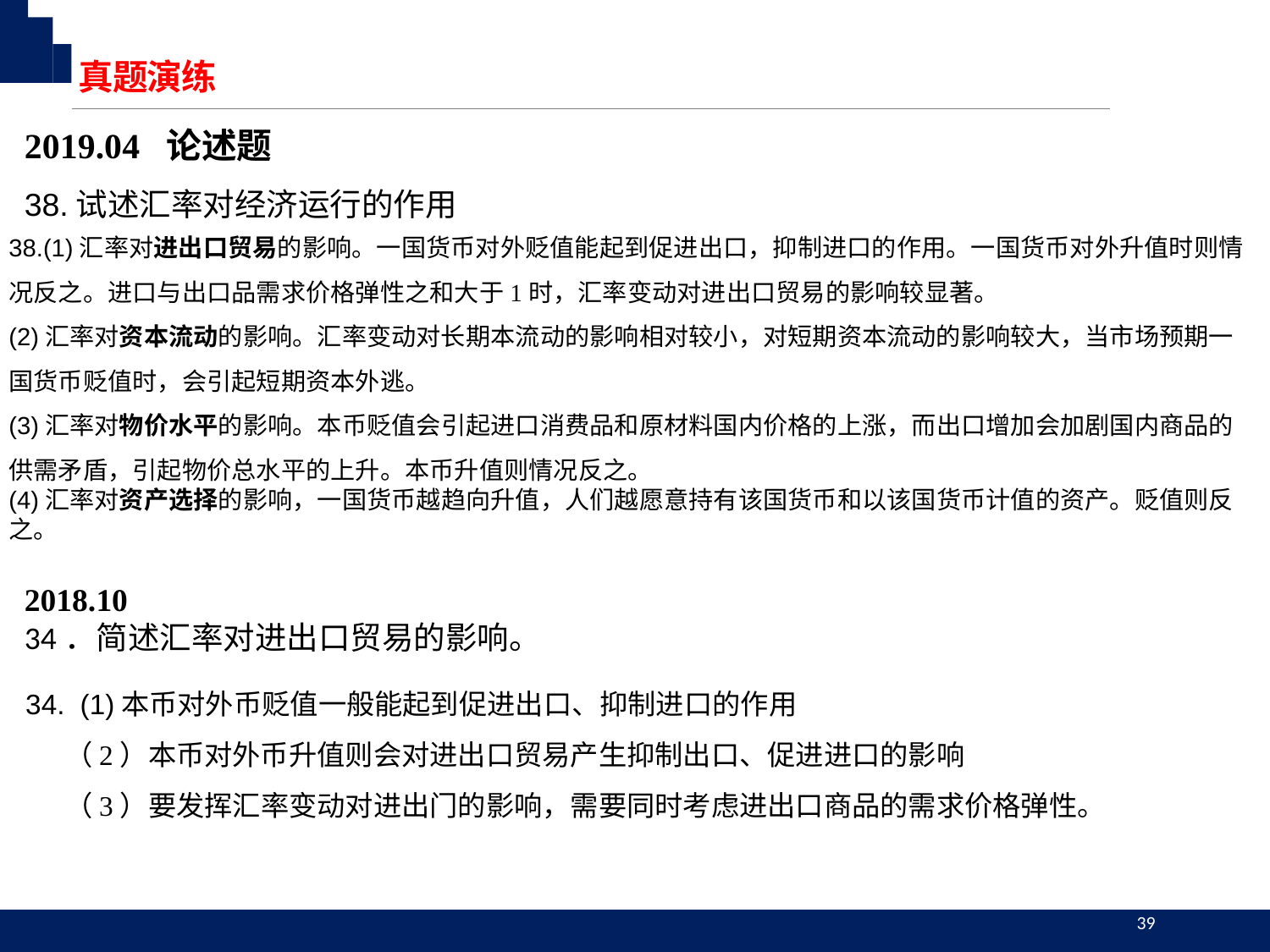

真题演练
2019.04  论述题
38.试述汇率对经济运行的作用
38.(1)汇率对进出口贸易的影响。一国货币对外贬值能起到促进出口，抑制进口的作用。一国货币对外升值时则情况反之。进口与出口品需求价格弹性之和大于1时，汇率变动对进出口贸易的影响较显著。
(2)汇率对资本流动的影响。汇率变动对长期本流动的影响相对较小，对短期资本流动的影响较大，当市场预期一国货币贬值时，会引起短期资本外逃。
(3)汇率对物价水平的影响。本币贬值会引起进口消费品和原材料国内价格的上涨，而出口增加会加剧国内商品的供需矛盾，引起物价总水平的上升。本币升值则情况反之。
(4)汇率对资产选择的影响，一国货币越趋向升值，人们越愿意持有该国货币和以该国货币计值的资产。贬值则反之。
2018.10
34．简述汇率对进出口贸易的影响。
34.  (1)本币对外币贬值一般能起到促进出口、抑制进口的作用
（2）本币对外币升值则会对进出口贸易产生抑制出口、促进进口的影响
（3）要发挥汇率变动对进出门的影响，需要同时考虑进出口商品的需求价格弹性。
39